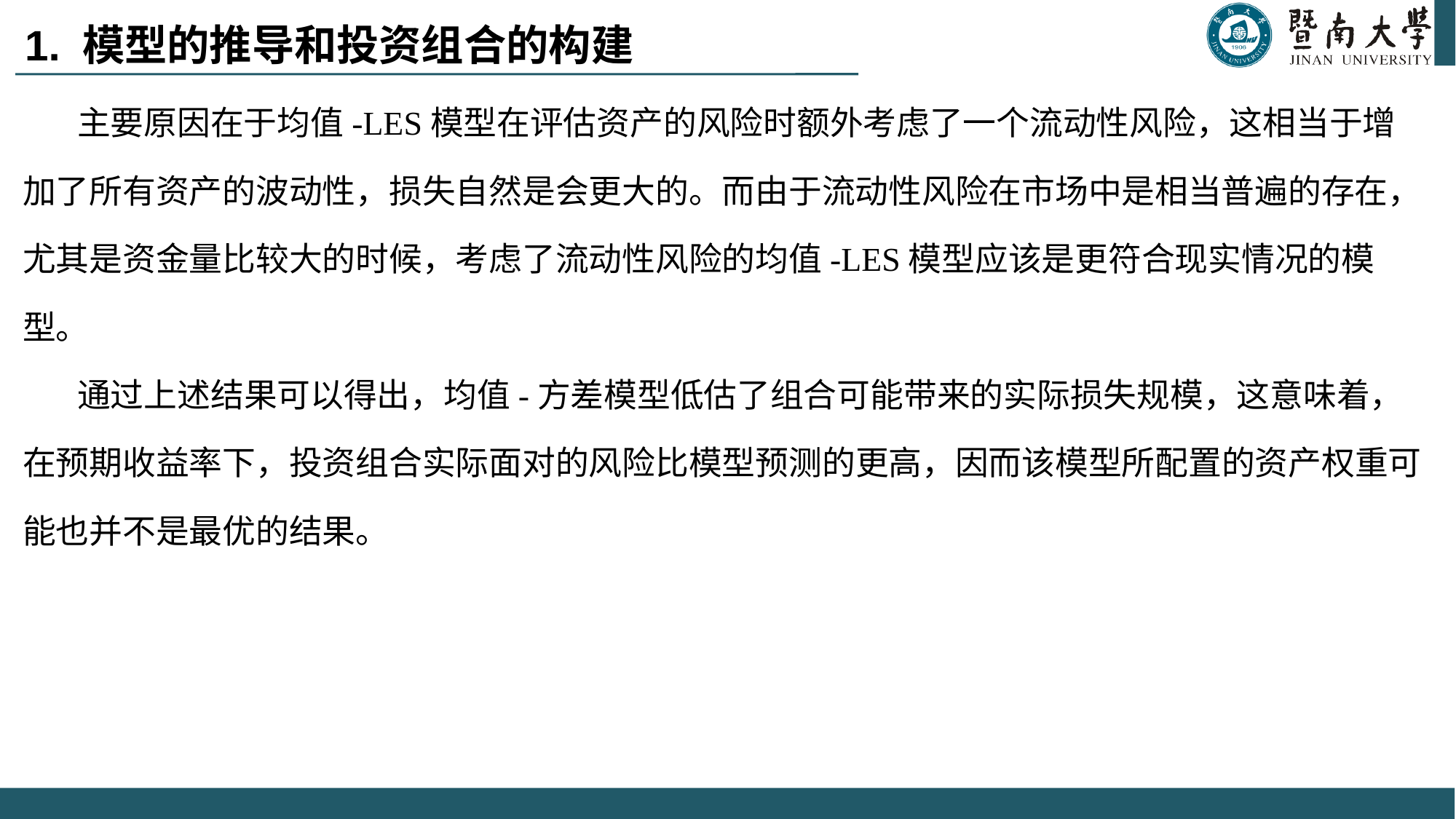

# 1. 模型的推导和投资组合的构建

主要原因在于均值-LES模型在评估资产的风险时额外考虑了一个流动性风险，这相当于增加了所有资产的波动性，损失自然是会更大的。而由于流动性风险在市场中是相当普遍的存在，尤其是资金量比较大的时候，考虑了流动性风险的均值-LES模型应该是更符合现实情况的模型。
通过上述结果可以得出，均值-方差模型低估了组合可能带来的实际损失规模，这意味着，在预期收益率下，投资组合实际面对的风险比模型预测的更高，因而该模型所配置的资产权重可能也并不是最优的结果。